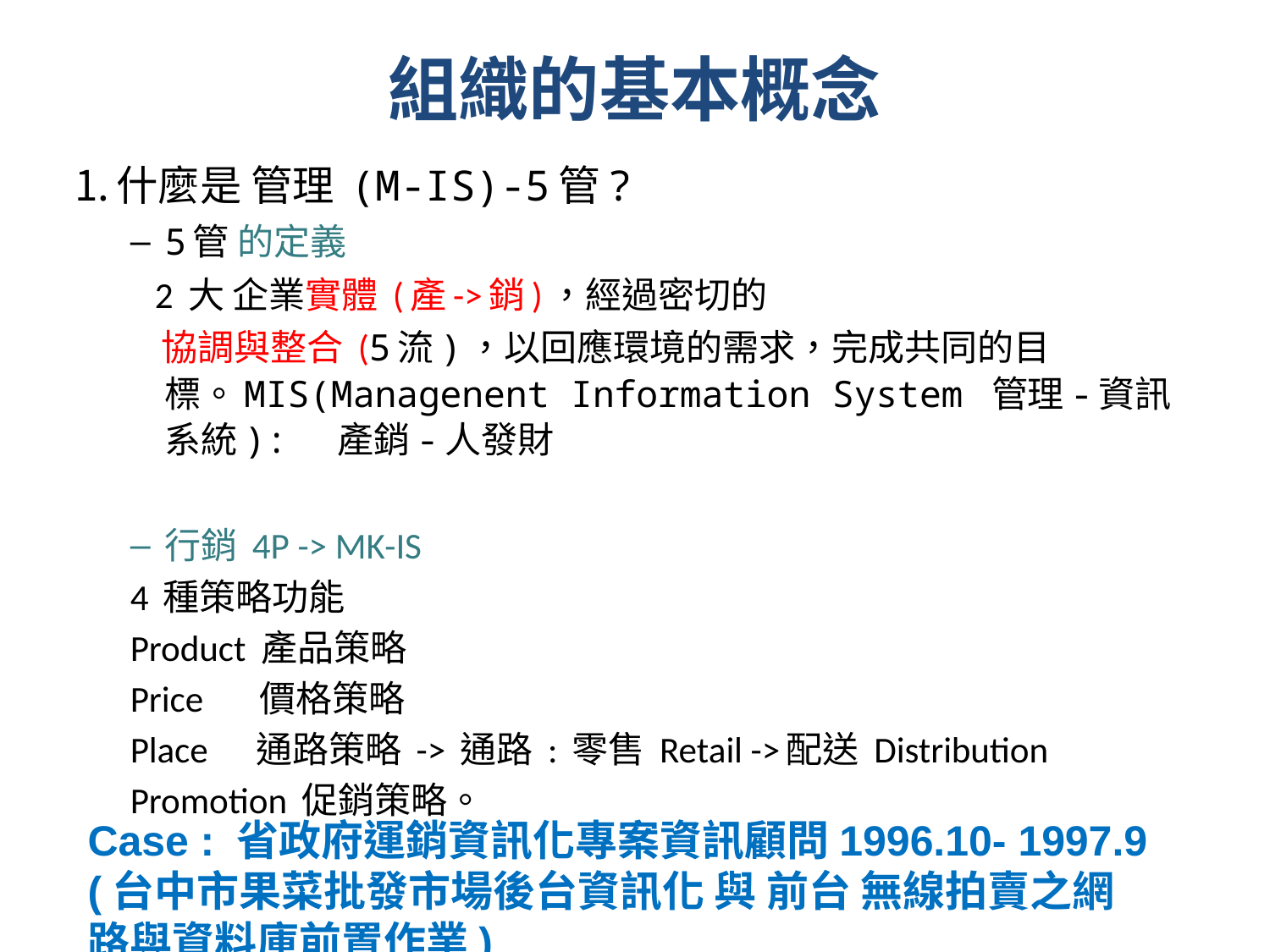

組織的基本概念
什麼是 管理 (M-IS)-5管?
5管 的定義
   2 大 企業實體 (產->銷)，經過密切的
   協調與整合 (5流)，以回應環境的需求，完成共同的目標。MIS(Managenent Information System 管理-資訊系統):  產銷-人發財

行銷 4P -> MK-IS
4 種策略功能
Product 產品策略
Price      價格策略
Place     通路策略 -> 通路 : 零售 Retail ->配送 Distribution
Promotion 促銷策略。
Case : 省政府運銷資訊化專案資訊顧問1996.10- 1997.9
(台中市果菜批發市場後台資訊化 與 前台 無線拍賣之網路與資料庫前置作業)